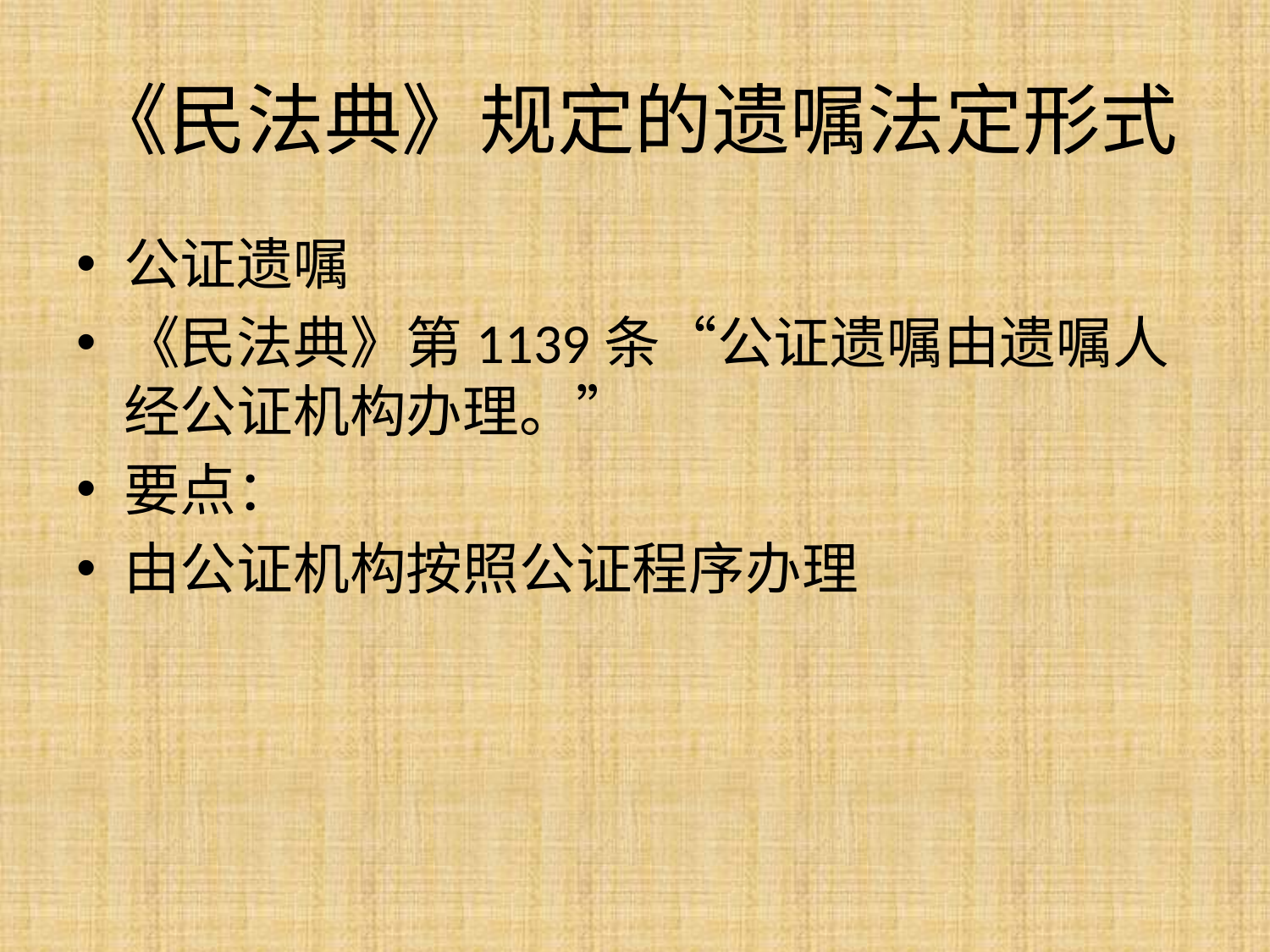

# 《民法典》规定的遗嘱法定形式
公证遗嘱
《民法典》第1139条“公证遗嘱由遗嘱人经公证机构办理。”
要点：
由公证机构按照公证程序办理